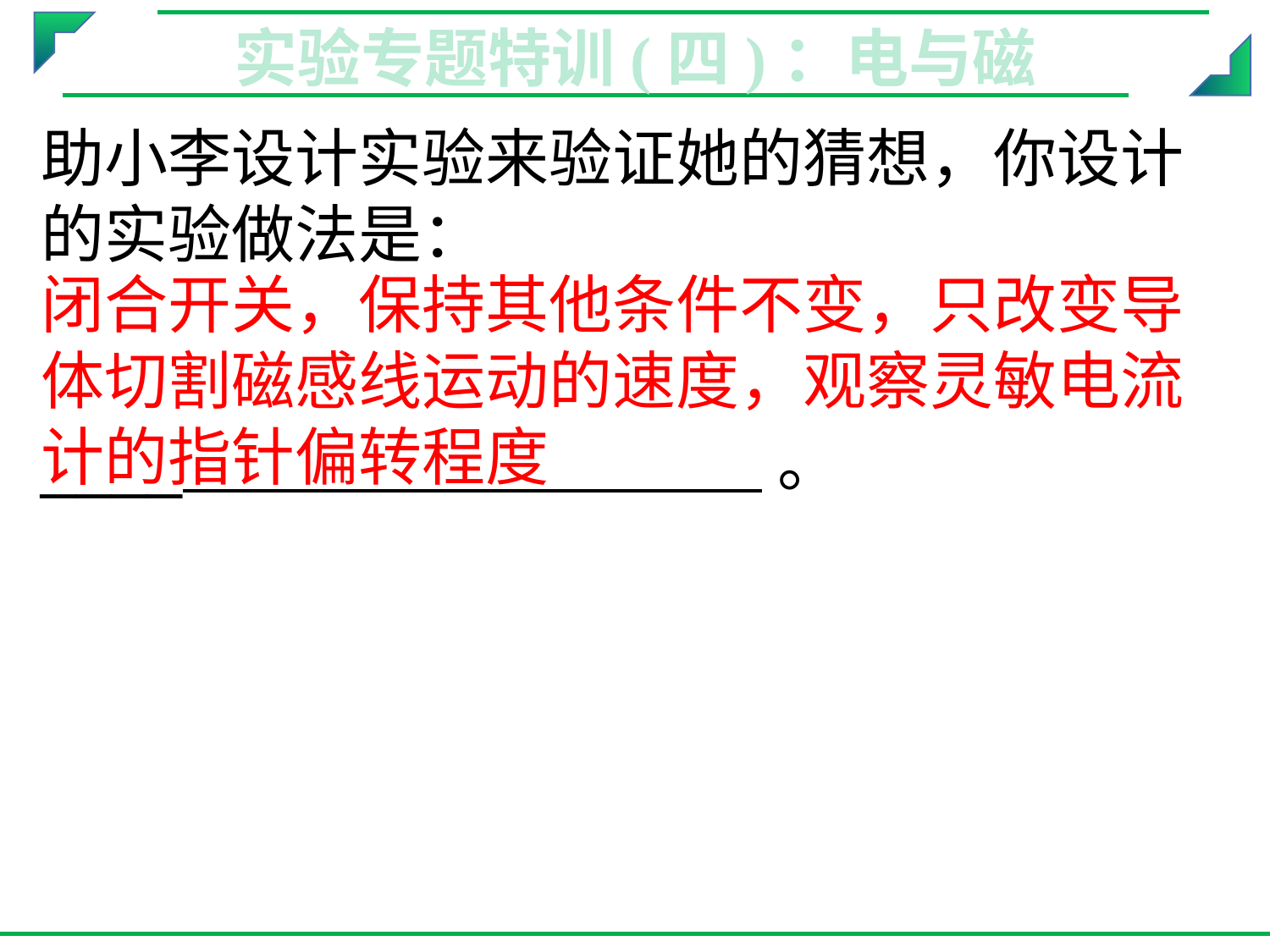

实验专题特训(四)：电与磁
助小李设计实验来验证她的猜想，你设计的实验做法是：

____                                 。
闭合开关，保持其他条件不变，只改变导
体切割磁感线运动的速度，观察灵敏电流
计的指针偏转程度